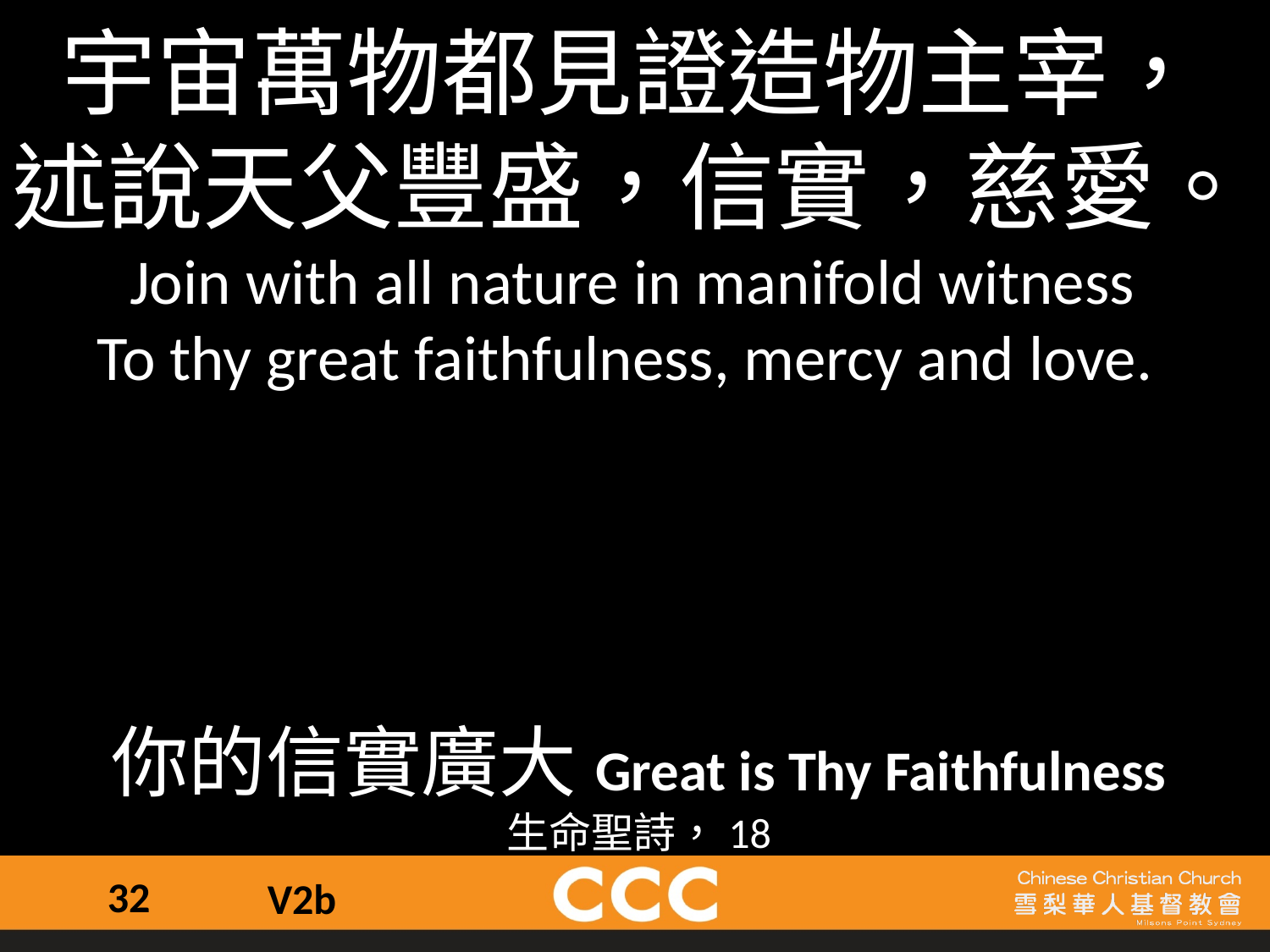

宇宙萬物都見證造物主宰，
述說天父豐盛，信實，慈愛。Join with all nature in manifold witness
To thy great faithfulness, mercy and love.
你的信實廣大Great is Thy Faithfulness
生命聖詩，18

32
V2b